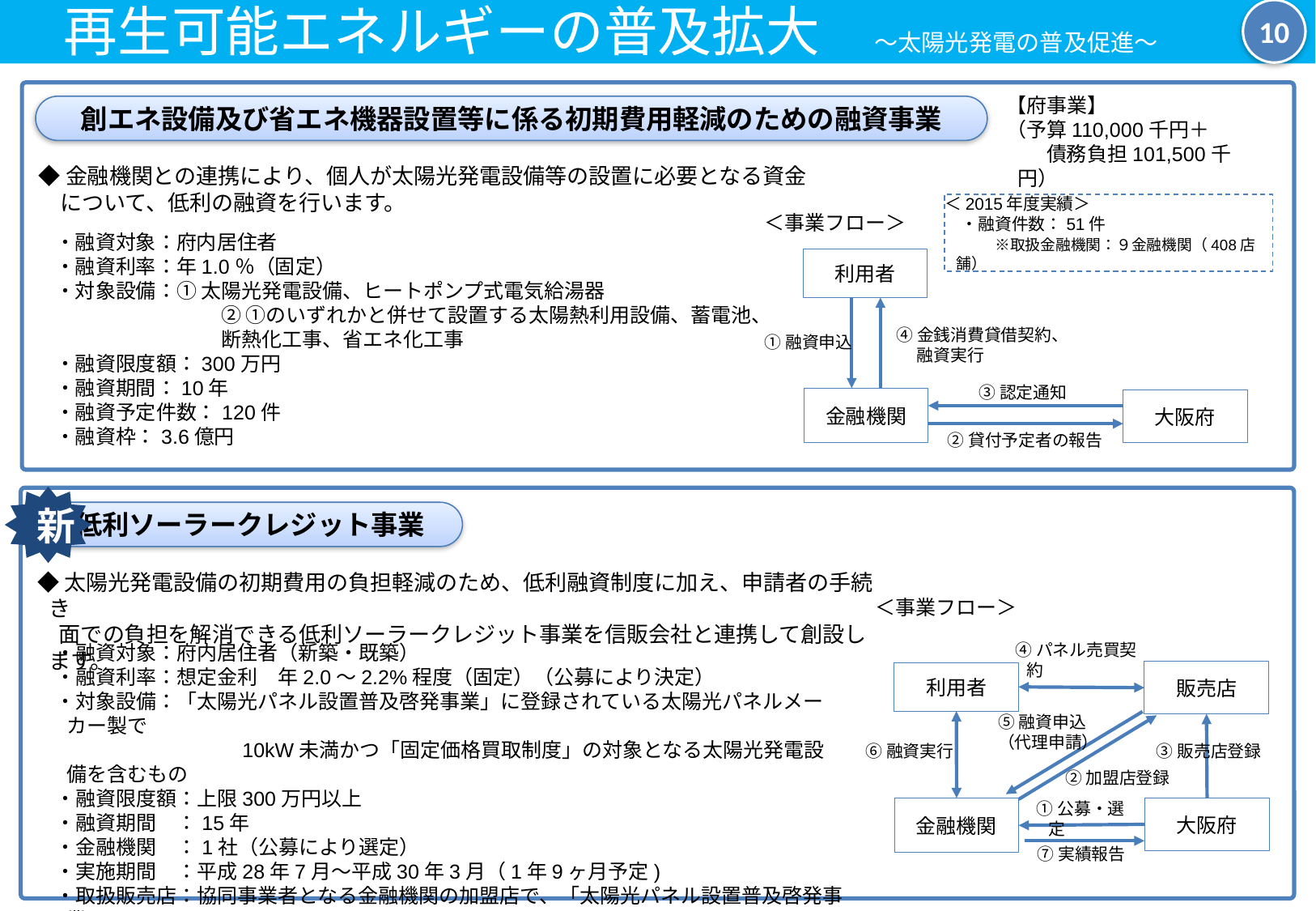

10
　再生可能エネルギーの普及拡大　～太陽光発電の普及促進～

創エネ設備及び省エネ機器設置等に係る初期費用軽減のための融資事業
【府事業】
（予算110,000千円＋
　　債務負担101,500千円）
◆金融機関との連携により、個人が太陽光発電設備等の設置に必要となる資金
　について、低利の融資を行います。
＜2015年度実績＞
　・融資件数：51件
　　　※取扱金融機関：９金融機関（408店舗）
＜事業フロー＞
利用者
④金銭消費貸借契約、
　 融資実行
①融資申込
③認定通知
金融機関
大阪府
②貸付予定者の報告
・融資対象：府内居住者
・融資利率：年1.0％（固定）
・対象設備：① 太陽光発電設備、ヒートポンプ式電気給湯器
　　　　　　　　 ② ①のいずれかと併せて設置する太陽熱利用設備、蓄電池、
　　　　　　　　 断熱化工事、省エネ化工事
・融資限度額：300万円
・融資期間：10年
・融資予定件数：120件
・融資枠：3.6億円
新

低利ソーラークレジット事業
◆太陽光発電設備の初期費用の負担軽減のため、低利融資制度に加え、申請者の手続き
　面での負担を解消できる低利ソーラークレジット事業を信販会社と連携して創設します。
＜事業フロー＞
④パネル売買契約
・融資対象：府内居住者（新築・既築）
・融資利率：想定金利　年2.0～2.2%程度（固定）（公募により決定）
・対象設備：「太陽光パネル設置普及啓発事業」に登録されている太陽光パネルメーカー製で
　　　　　　　　　10kW未満かつ「固定価格買取制度」の対象となる太陽光発電設備を含むもの
・融資限度額：上限300万円以上
・融資期間　：15年
・金融機関　：1社（公募により選定）
・実施期間　：平成28年7月～平成30年3月（1年9ヶ月予定)
・取扱販売店：協同事業者となる金融機関の加盟店で、「太陽光パネル設置普及啓発事業」
　　　　　　　　　の販売店に登録済であること
販売店
利用者
⑤融資申込
（代理申請）
⑥融資実行
③販売店登録
②加盟店登録
①公募・選定
金融機関
大阪府
⑦実績報告